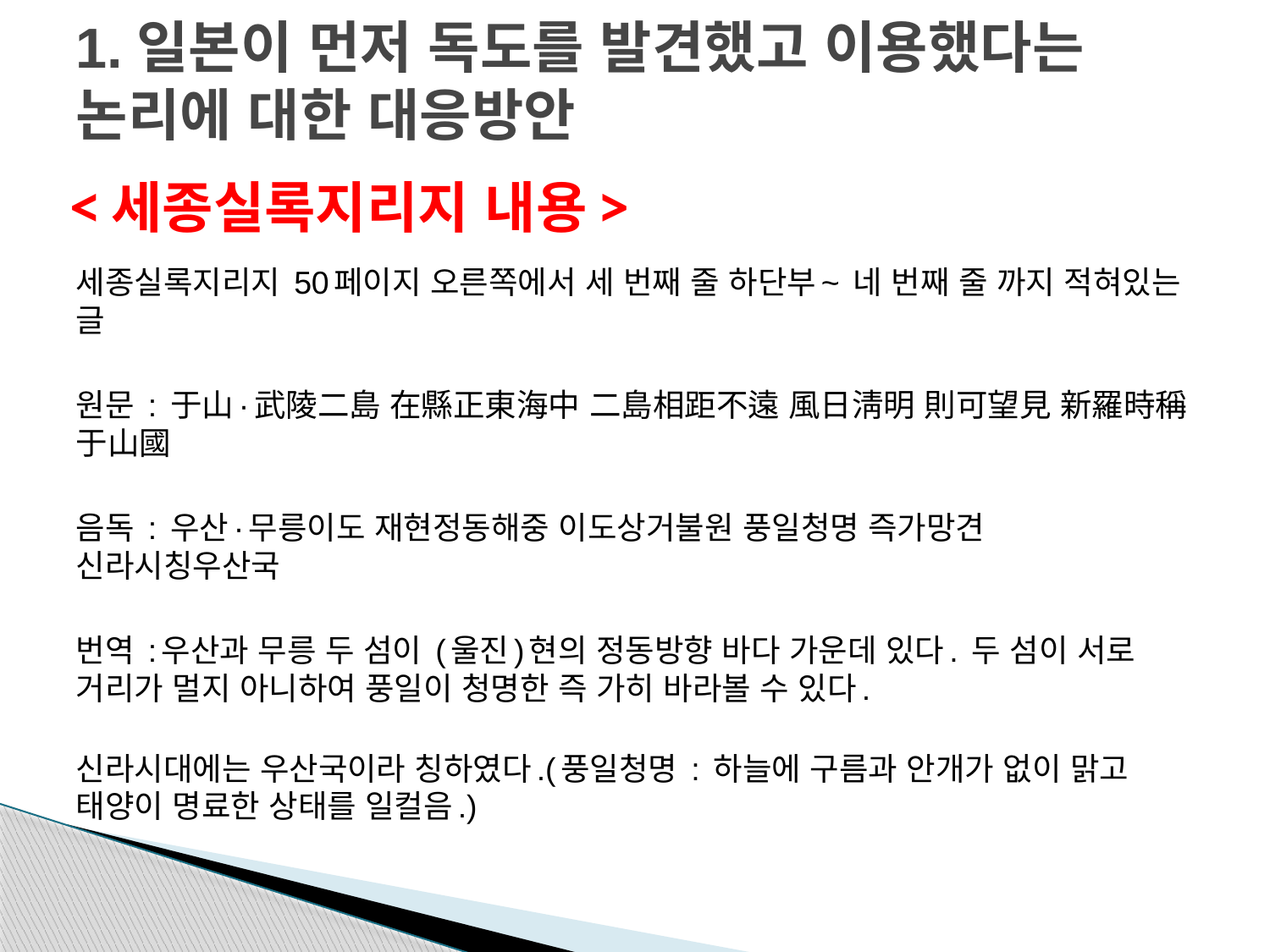

# 1.일본이 먼저 독도를 발견했고 이용했다는     논리에 대한 대응방안
<세종실록지리지 내용>
세종실록지리지 50페이지 오른쪽에서 세 번째 줄 하단부~ 네 번째 줄 까지 적혀있는 글

원문 : 于山·武陵二島 在縣正東海中 二島相距不遠 風日淸明 則可望見 新羅時稱于山國

음독 : 우산·무릉이도 재현정동해중 이도상거불원 풍일청명 즉가망견 신라시칭우산국

번역 :우산과 무릉 두 섬이 (울진)현의 정동방향 바다 가운데 있다. 두 섬이 서로 거리가 멀지 아니하여 풍일이 청명한 즉 가히 바라볼 수 있다.
신라시대에는 우산국이라 칭하였다.(풍일청명 : 하늘에 구름과 안개가 없이 맑고  태양이 명료한 상태를 일컬음.)